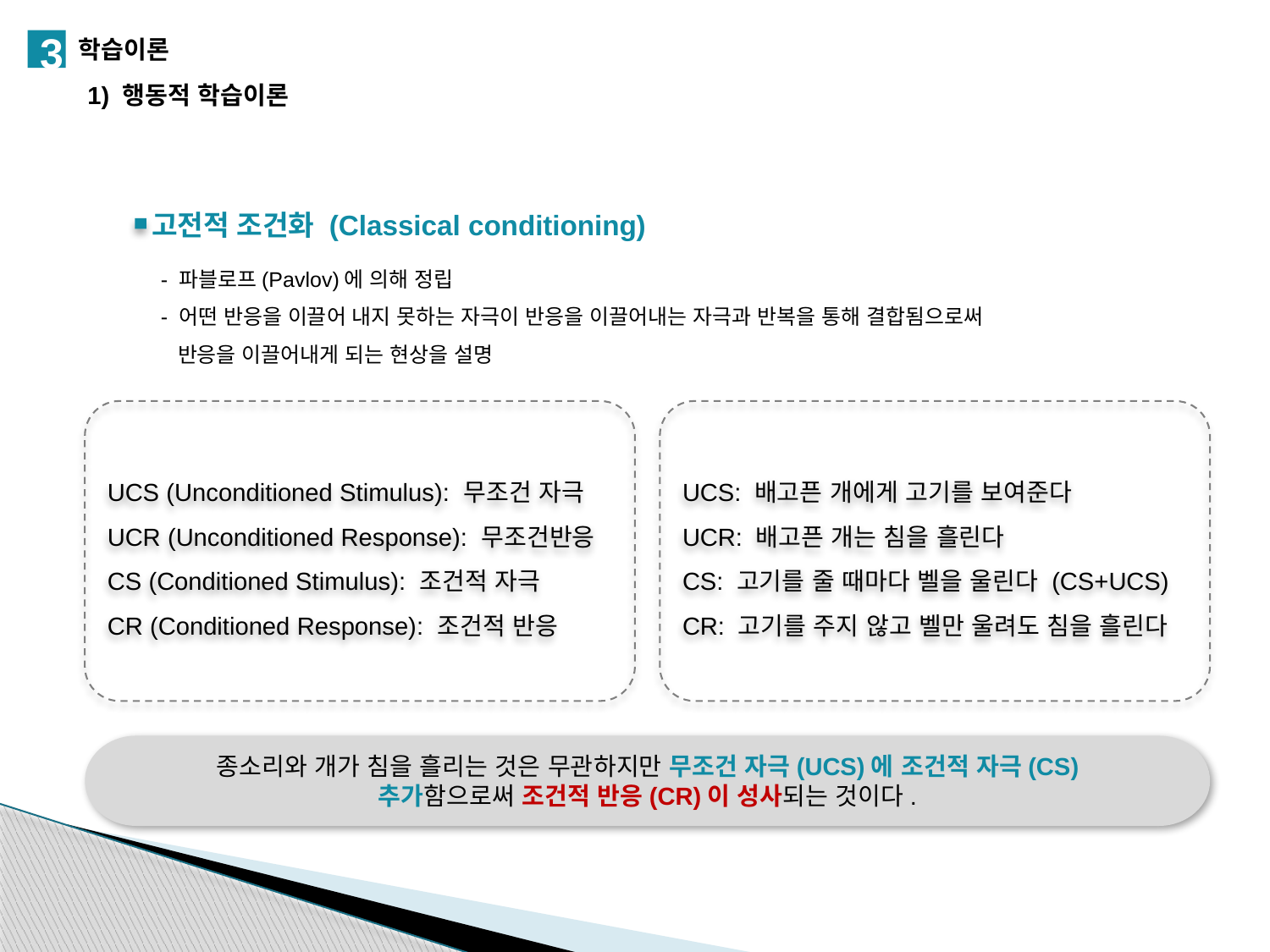

3
학습이론

1) 행동적 학습이론
고전적 조건화 (Classical conditioning)

- 파블로프(Pavlov)에 의해 정립
- 어떤 반응을 이끌어 내지 못하는 자극이 반응을 이끌어내는 자극과 반복을 통해 결합됨으로써
  반응을 이끌어내게 되는 현상을 설명
UCS (Unconditioned Stimulus): 무조건 자극
UCR (Unconditioned Response): 무조건반응
CS (Conditioned Stimulus): 조건적 자극
CR (Conditioned Response): 조건적 반응
UCS: 배고픈 개에게 고기를 보여준다
UCR: 배고픈 개는 침을 흘린다
CS: 고기를 줄 때마다 벨을 울린다 (CS+UCS)
CR: 고기를 주지 않고 벨만 울려도 침을 흘린다
종소리와 개가 침을 흘리는 것은 무관하지만 무조건 자극(UCS)에 조건적 자극(CS)
추가함으로써 조건적 반응(CR)이 성사되는 것이다.